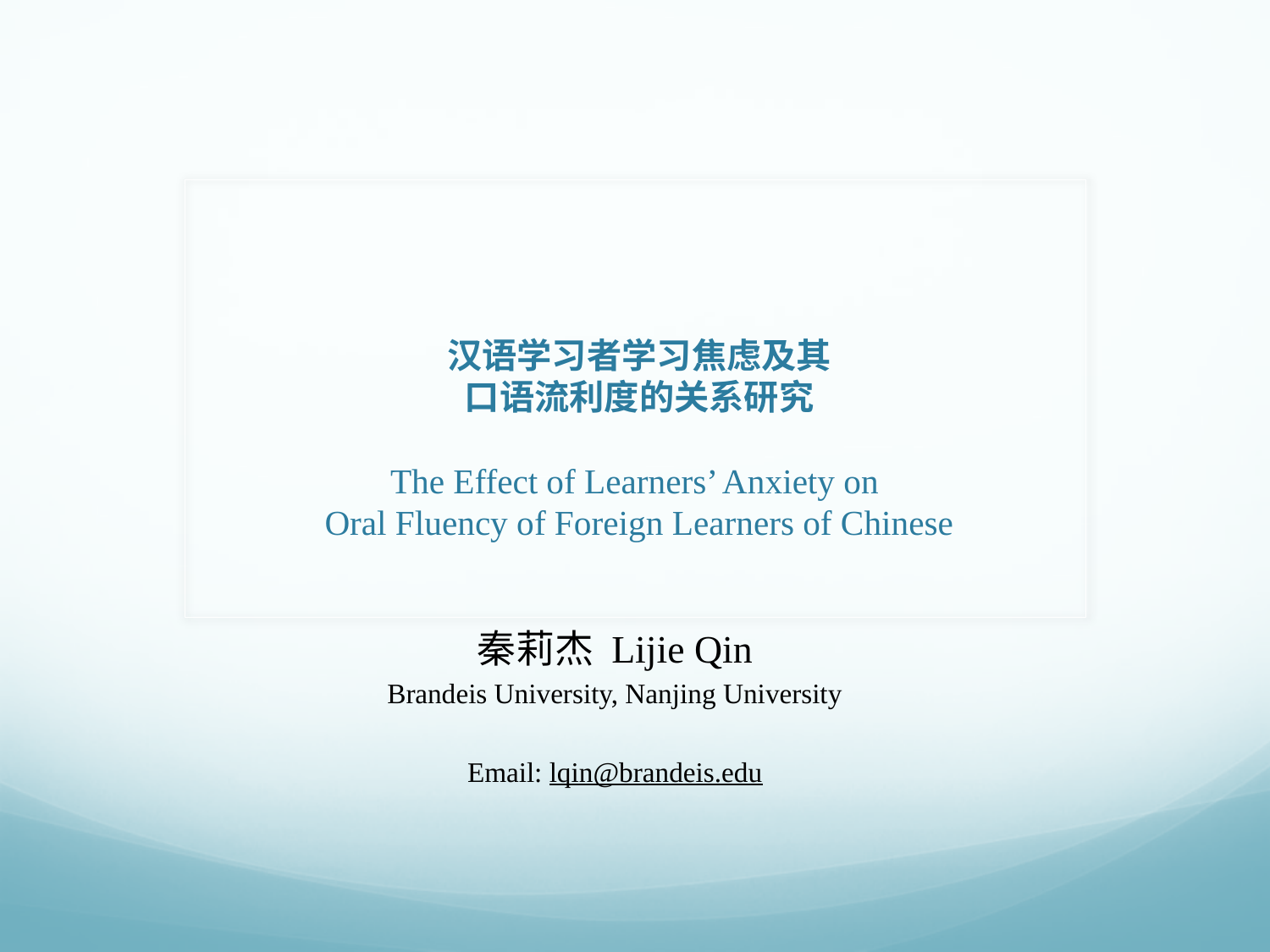

# 汉语学习者学习焦虑及其 口语流利度的关系研究 The Effect of Learners’ Anxiety on Oral Fluency of Foreign Learners of Chinese
秦莉杰 Lijie Qin
Brandeis University, Nanjing University

Email: lqin@brandeis.edu